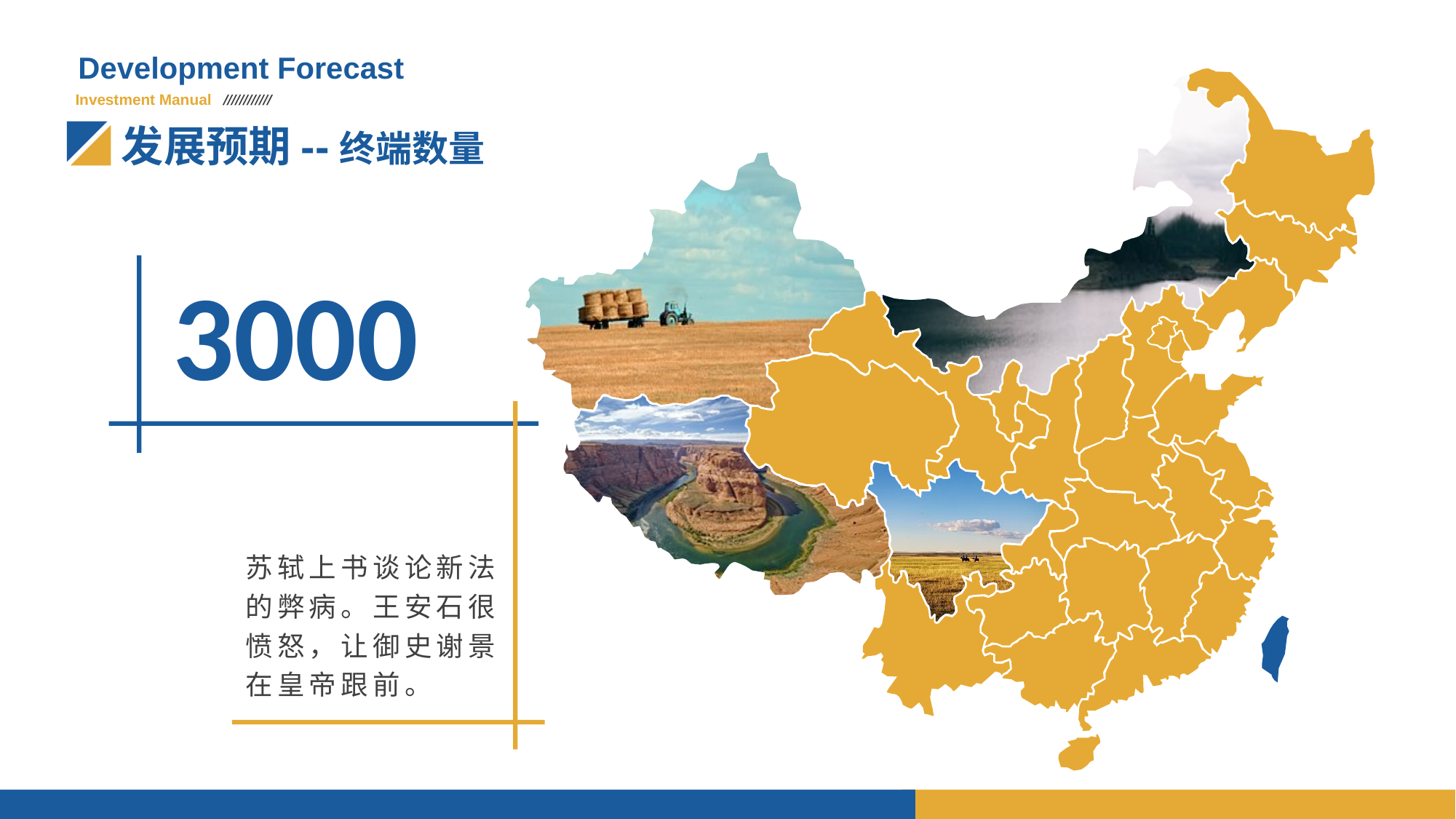

Development Forecast
Investment Manual

发展预期--终端数量

3000

苏轼上书谈论新法的弊病。王安石很愤怒，让御史谢景在皇帝跟前。